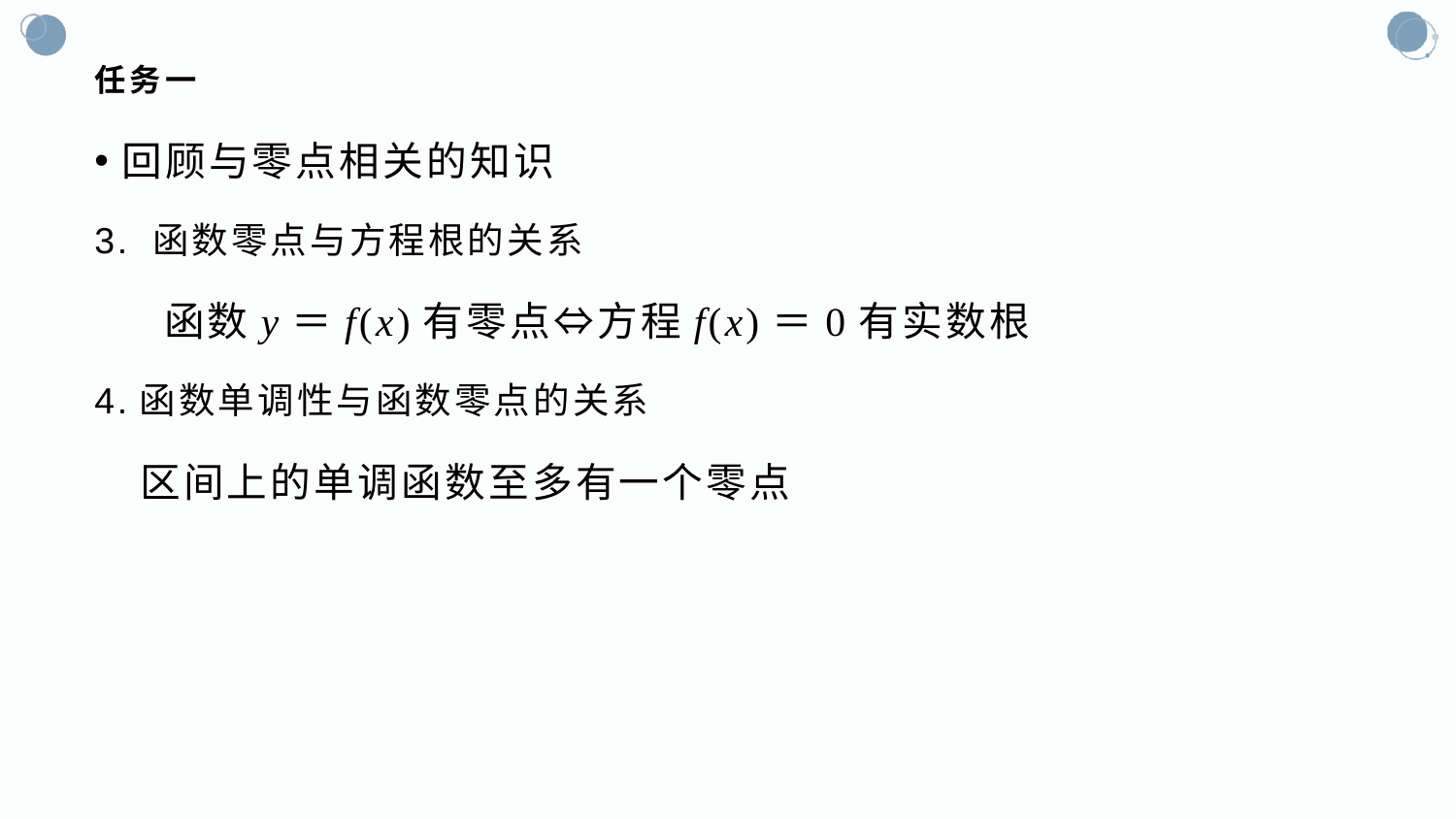

# 任务一
回顾与零点相关的知识
3. 函数零点与方程根的关系
     函数y＝f(x)有零点⇔方程f(x)＝0有实数根
4.函数单调性与函数零点的关系
   区间上的单调函数至多有一个零点